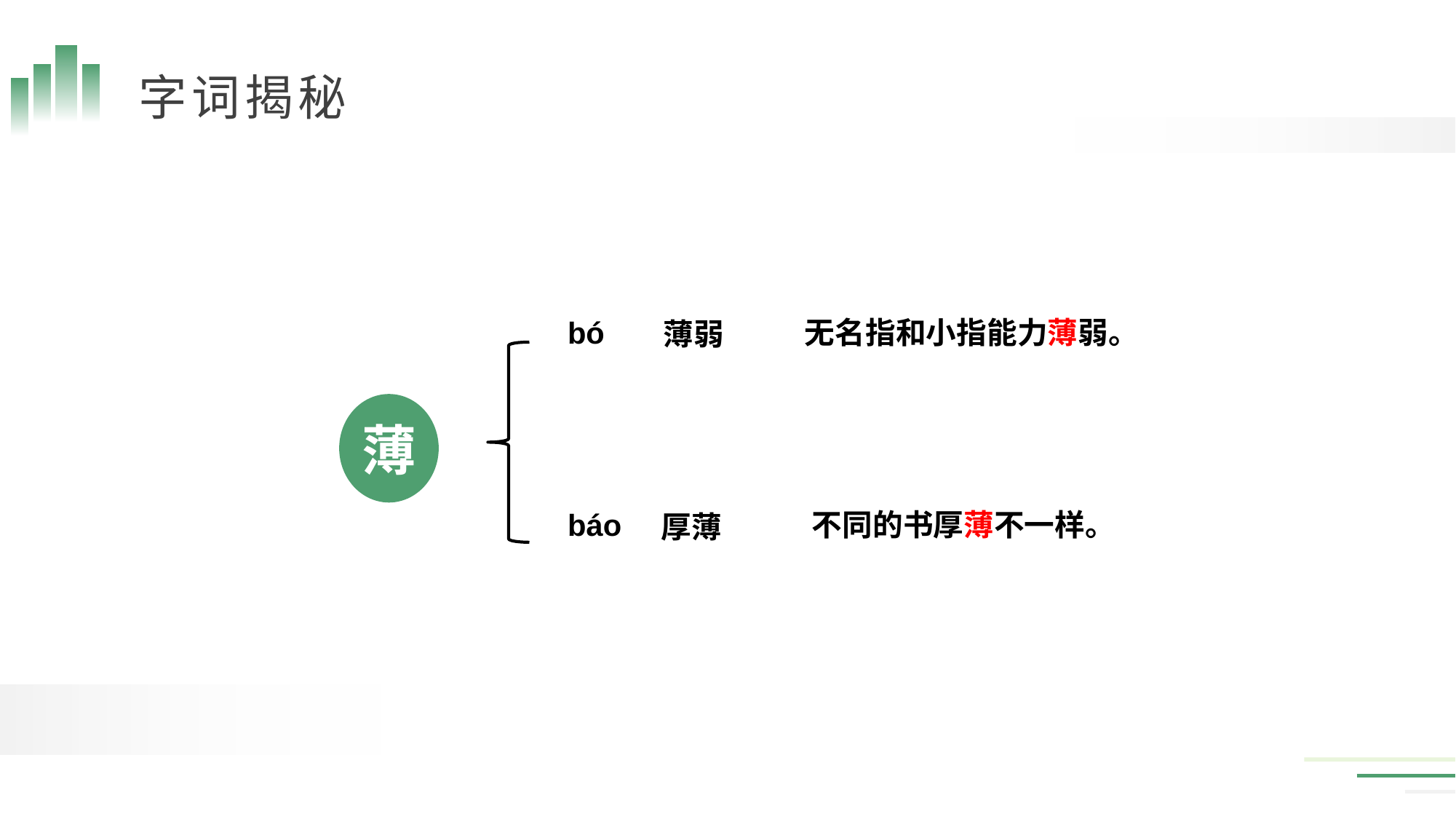

bó
无名指和小指能力薄弱。
薄弱

薄
báo
不同的书厚薄不一样。
厚薄